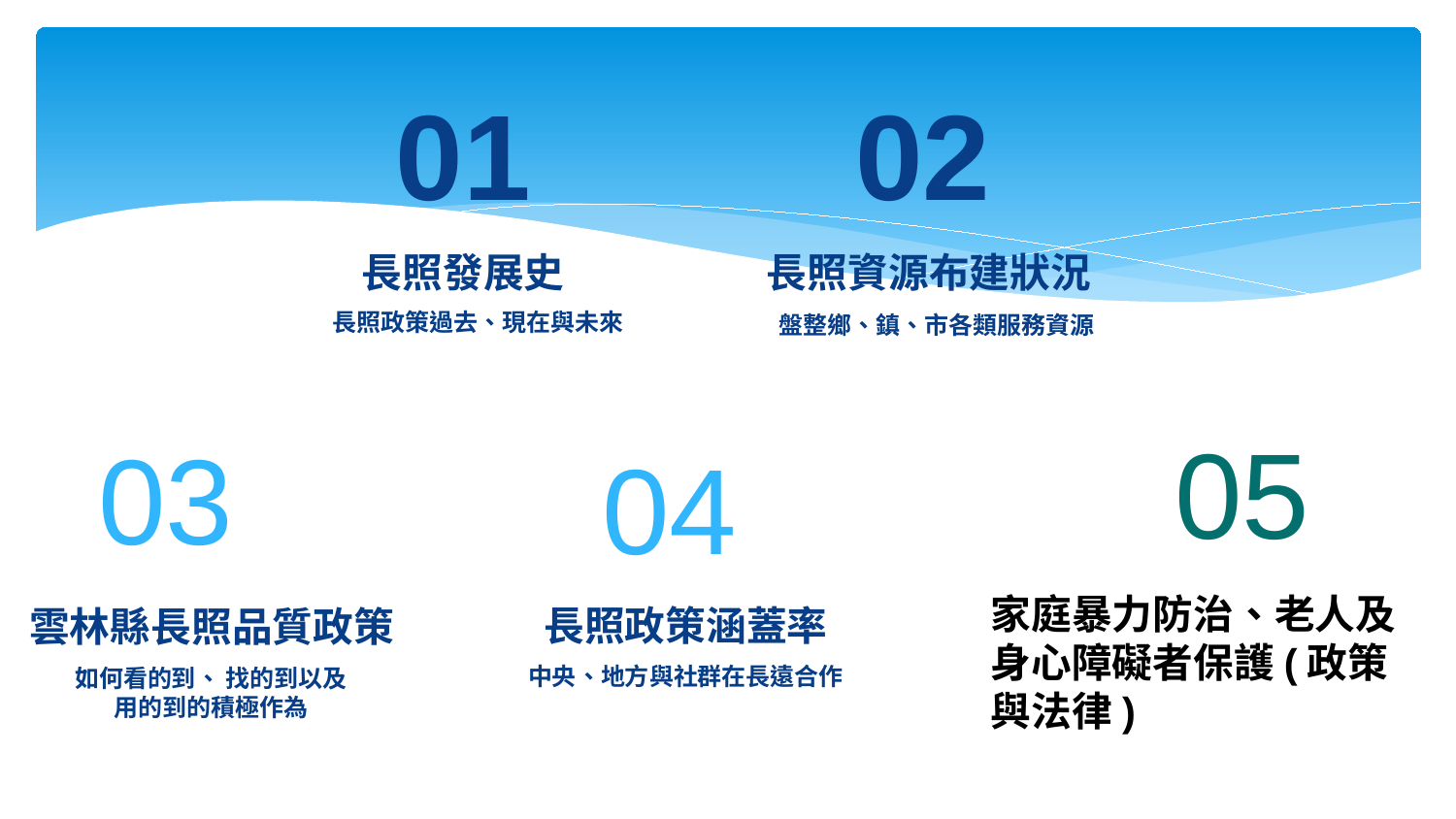

# 01
02
長期照護科
長照發展史
長照資源布建狀況
長照政策過去、現在與未來
盤整鄉、鎮、市各類服務資源

05
03
04
長照政策涵蓋率
雲林縣長照品質政策
家庭暴力防治、老人及身心障礙者保護(政策與法律)
中央、地方與社群在長遠合作
如何看的到、 找的到以及
用的到的積極作為